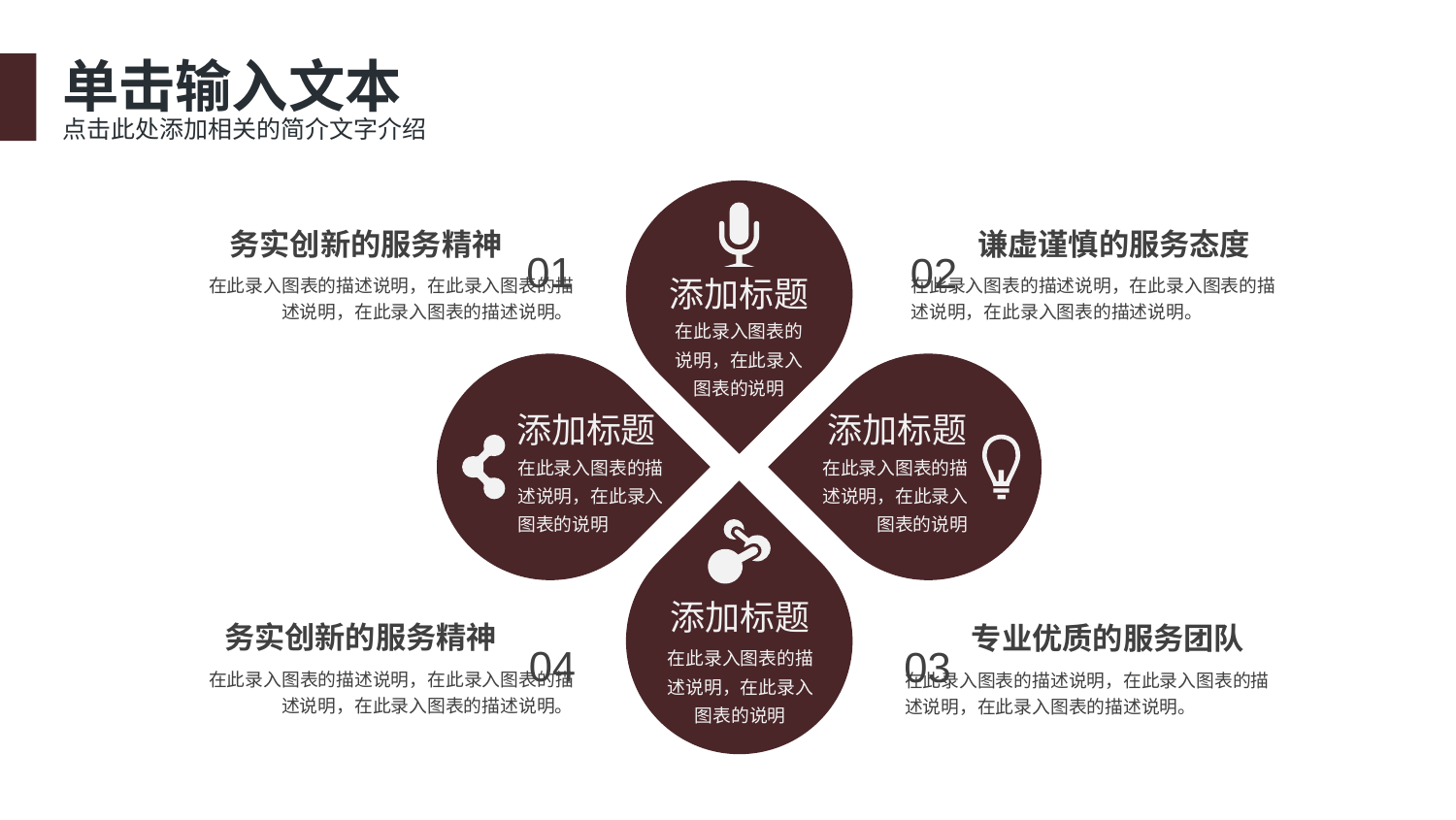

单击输入文本

点击此处添加相关的简介文字介绍

01
02
务实创新的服务精神
谦虚谨慎的服务态度
在此录入图表的描述说明，在此录入图表的描述说明，在此录入图表的描述说明。
在此录入图表的描述说明，在此录入图表的描述说明，在此录入图表的描述说明。
添加标题
在此录入图表的说明，在此录入图表的说明

添加标题
添加标题
在此录入图表的描述说明，在此录入图表的说明
在此录入图表的描述说明，在此录入图表的说明

添加标题
04
03
务实创新的服务精神
专业优质的服务团队
在此录入图表的描述说明，在此录入图表的说明
在此录入图表的描述说明，在此录入图表的描述说明，在此录入图表的描述说明。
在此录入图表的描述说明，在此录入图表的描述说明，在此录入图表的描述说明。